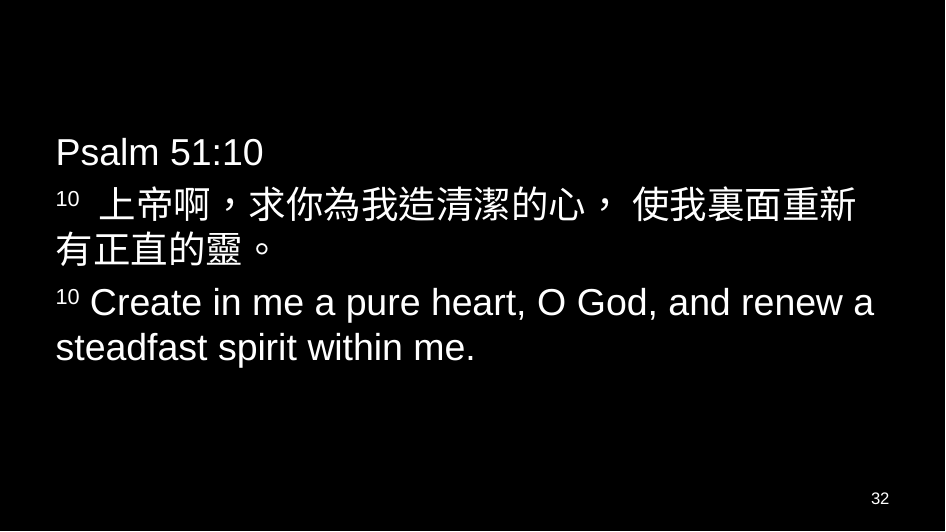

#
Psalm 51:10
10 上帝啊，求你為我造清潔的心， 使我裏面重新有正直的靈。
10 Create in me a pure heart, O God, and renew a steadfast spirit within me.

32